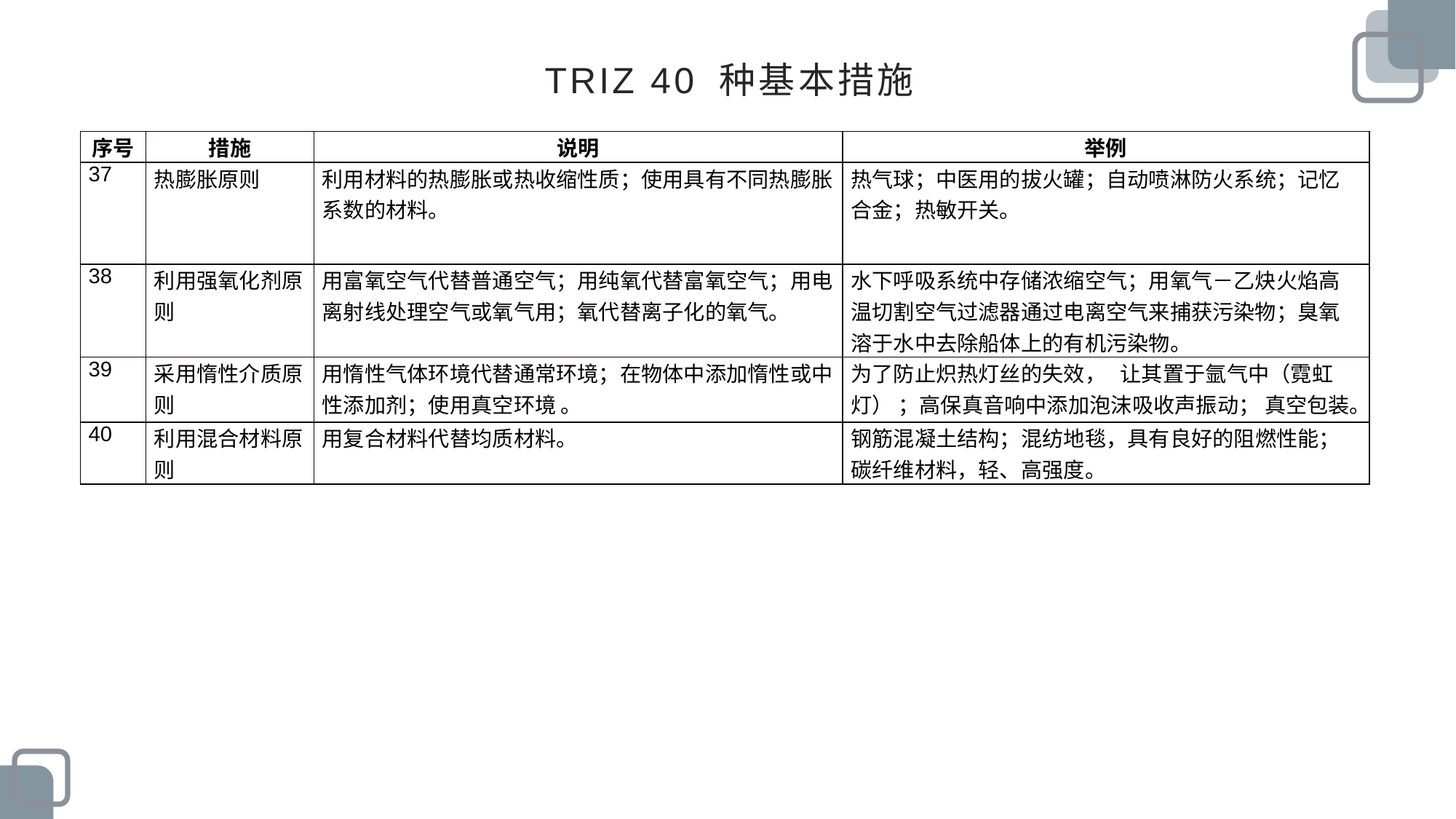

# TRIZ 40 种基本措施
| 序号 | 措施 | 说明 | 举例 |
| --- | --- | --- | --- |
| 37 | 热膨胀原则 | 利用材料的热膨胀或热收缩性质；使用具有不同热膨胀系数的材料。 | 热气球；中医用的拔火罐；自动喷淋防火系统；记忆合金；热敏开关。 |
| 38 | 利用强氧化剂原则 | 用富氧空气代替普通空气；用纯氧代替富氧空气；用电离射线处理空气或氧气用；氧代替离子化的氧气。 | 水下呼吸系统中存储浓缩空气；用氧气－乙炔火焰高温切割空气过滤器通过电离空气来捕获污染物；臭氧溶于水中去除船体上的有机污染物。 |
| 39 | 采用惰性介质原则 | 用惰性气体环境代替通常环境；在物体中添加惰性或中性添加剂；使用真空环境 。 | 为了防止炽热灯丝的失效， 让其置于氩气中（霓虹灯） ；高保真音响中添加泡沫吸收声振动； 真空包装。 |
| 40 | 利用混合材料原则 | 用复合材料代替均质材料。 | 钢筋混凝土结构；混纺地毯，具有良好的阻燃性能；碳纤维材料，轻、高强度。 |